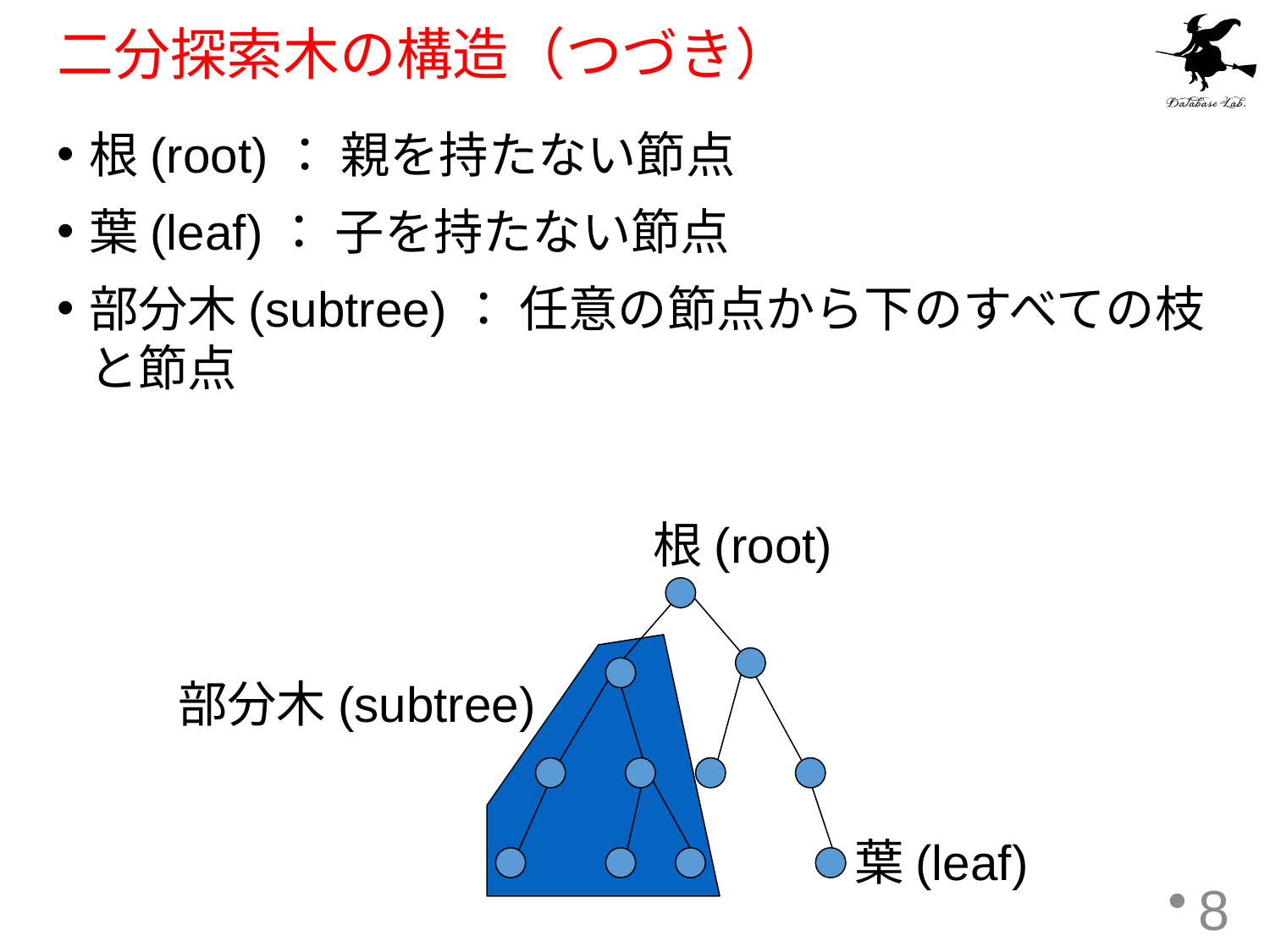

# 二分探索木の構造（つづき）
根(root)： 親を持たない節点
葉(leaf)： 子を持たない節点
部分木(subtree)： 任意の節点から下のすべての枝と節点
根(root)

部分木(subtree)

葉(leaf)

8